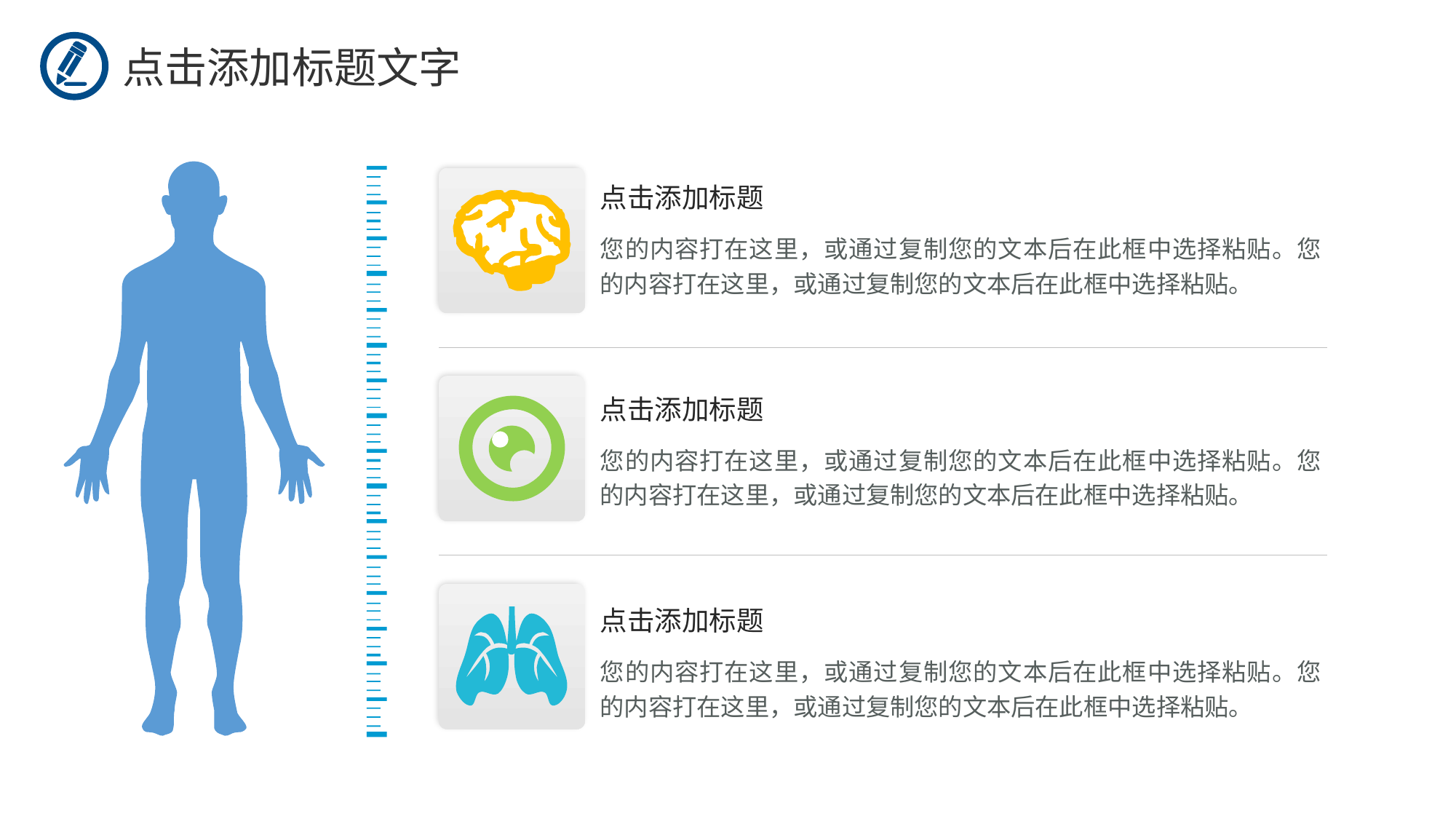

点击添加标题文字

点击添加标题
您的内容打在这里，或通过复制您的文本后在此框中选择粘贴。您的内容打在这里，或通过复制您的文本后在此框中选择粘贴。

点击添加标题
您的内容打在这里，或通过复制您的文本后在此框中选择粘贴。您的内容打在这里，或通过复制您的文本后在此框中选择粘贴。

点击添加标题
您的内容打在这里，或通过复制您的文本后在此框中选择粘贴。您的内容打在这里，或通过复制您的文本后在此框中选择粘贴。